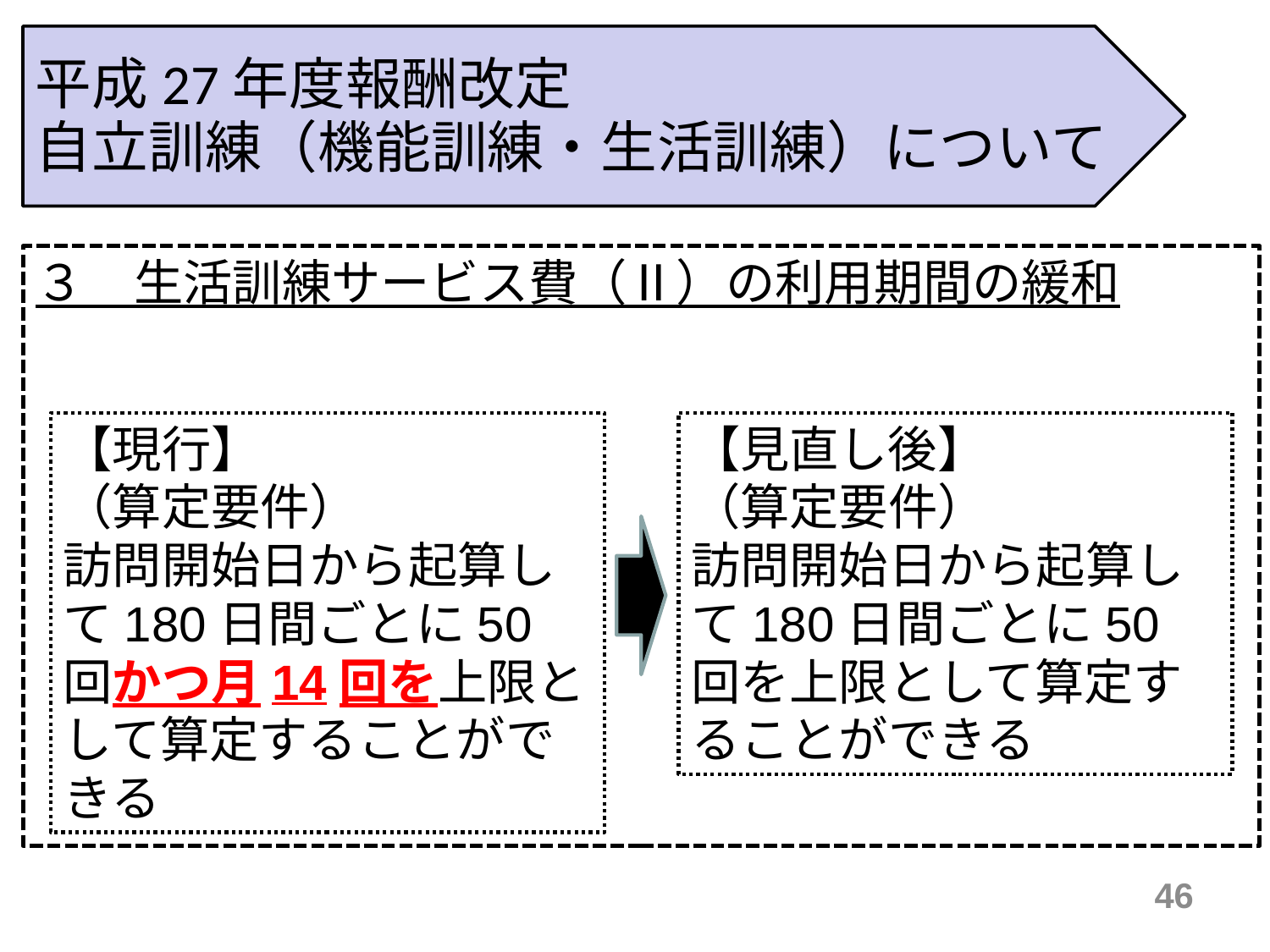

平成27年度報酬改定
自立訓練（機能訓練・生活訓練）について
３　生活訓練サービス費（Ⅱ）の利用期間の緩和
【現行】
（算定要件）
訪問開始日から起算して180日間ごとに50回かつ月14回を上限として算定することができる
【見直し後】
（算定要件）
訪問開始日から起算して180日間ごとに50回を上限として算定することができる

46